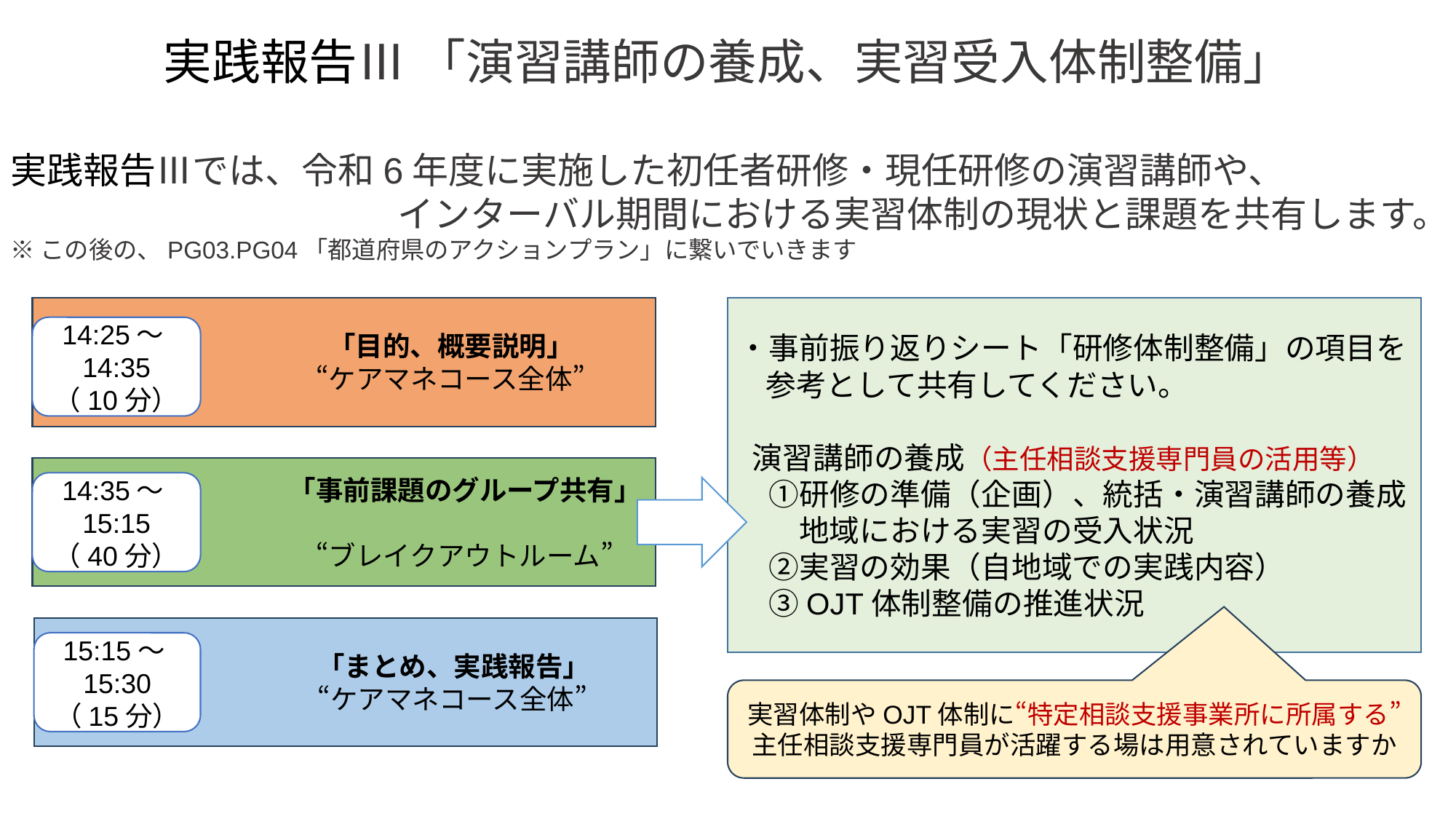

# 実践報告Ⅲ 「演習講師の養成、実習受入体制整備」
実践報告Ⅲでは、令和6年度に実施した初任者研修・現任研修の演習講師や、
                        　　　　　インターバル期間における実習体制の現状と課題を共有します。
※この後の、PG03.PG04「都道府県のアクションプラン」に繋いでいきます
　　　　　　　　　　  「目的、概要説明」
　　　　　　　　　　“ケアマネコース全体”
14:25〜14:35
（10分）
・事前振り返りシート「研修体制整備」の項目を
   参考として共有してください。

 演習講師の養成（主任相談支援専門員の活用等）
　①研修の準備（企画）、統括・演習講師の養成
　　地域における実習の受入状況
　②実習の効果（自地域での実践内容）
　③OJT体制整備の推進状況
　　　　　　　　　「事前課題のグループ共有」
　　　　　　　　　　“ブレイクアウトルーム”
14:35〜15:15
（40分）

　　　　　　　　　　「まとめ、実践報告」
　　　　　　　　　　“ケアマネコース全体”
15:15〜15:30
（15分）
実習体制やOJT体制に“特定相談支援事業所に所属する”
主任相談支援専門員が活躍する場は用意されていますか